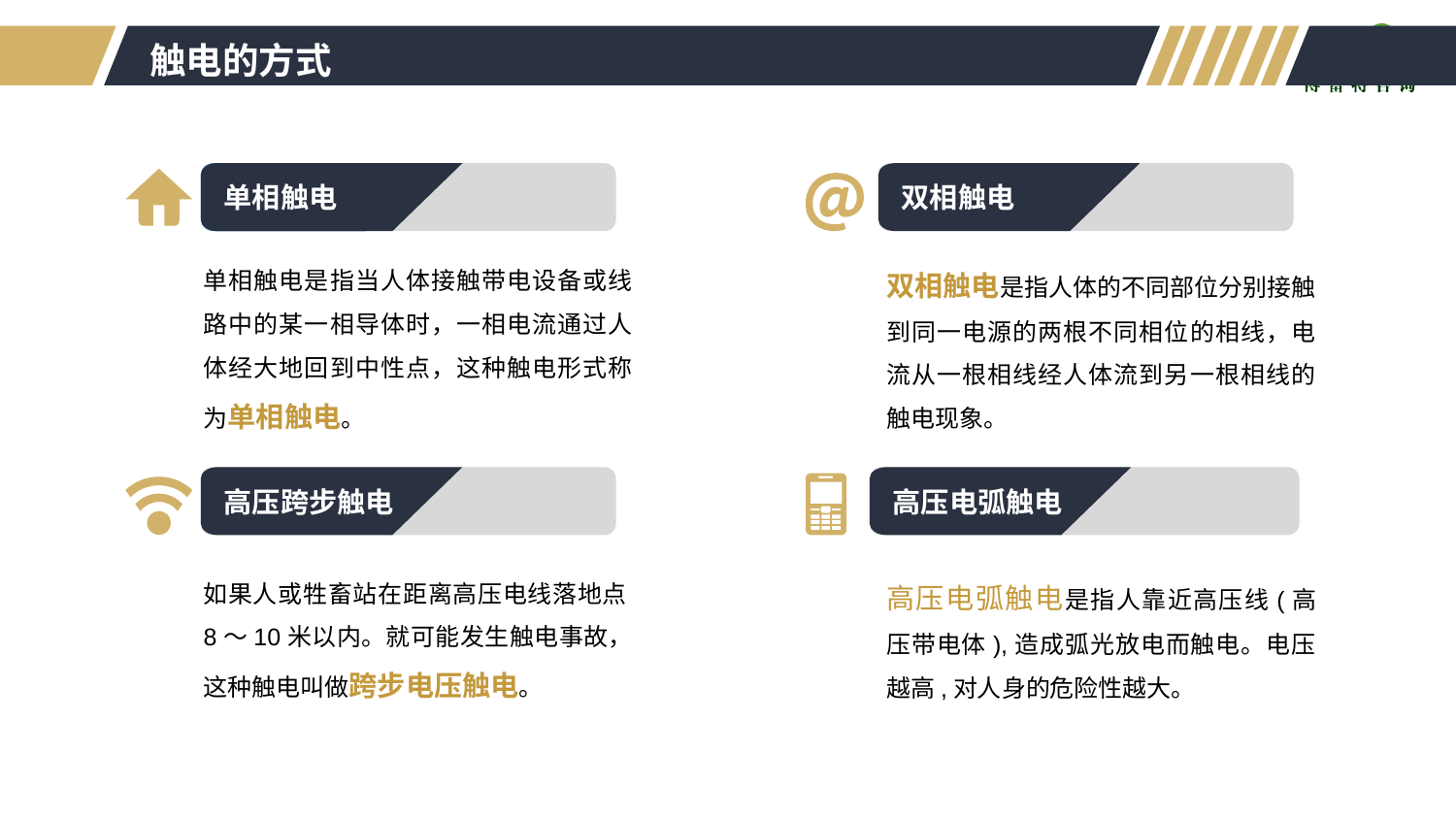

触电的方式

单相触电
单相触电
单相触电

双相触电

单相触电是指当人体接触带电设备或线路中的某一相导体时，一相电流通过人体经大地回到中性点，这种触电形式称为单相触电。
双相触电是指人体的不同部位分别接触到同一电源的两根不同相位的相线，电流从一根相线经人体流到另一根相线的触电现象。

高压跨步触电

高压电弧触电

如果人或牲畜站在距离高压电线落地点8～10米以内。就可能发生触电事故，这种触电叫做跨步电压触电。
高压电弧触电是指人靠近高压线(高压带电体),造成弧光放电而触电。电压越高,对人身的危险性越大。